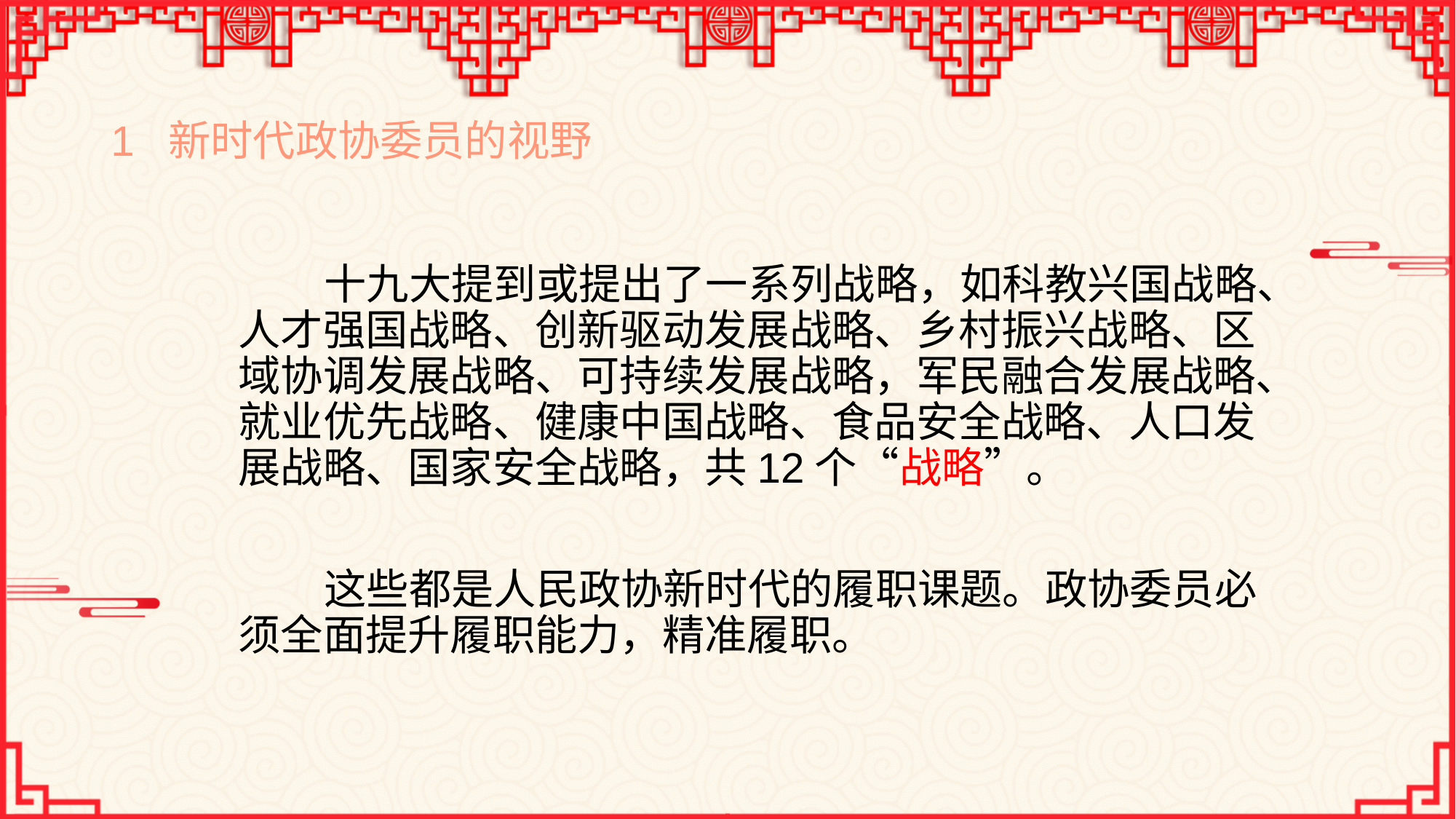

# 1  新时代政协委员的视野
十九大提到或提出了一系列战略，如科教兴国战略、人才强国战略、创新驱动发展战略、乡村振兴战略、区域协调发展战略、可持续发展战略，军民融合发展战略、就业优先战略、健康中国战略、食品安全战略、人口发展战略、国家安全战略，共12个“战略”。

这些都是人民政协新时代的履职课题。政协委员必须全面提升履职能力，精准履职。